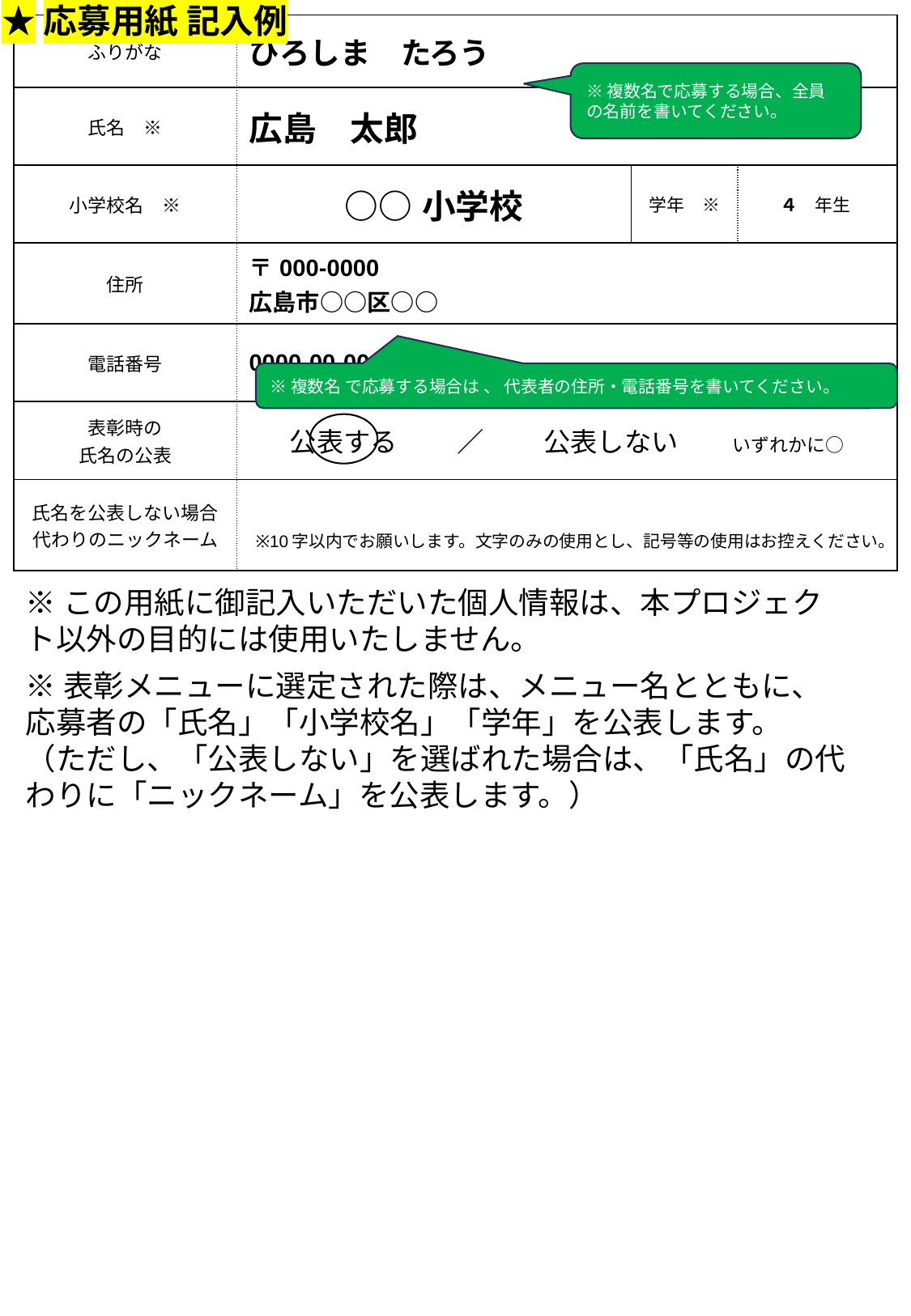

★応募用紙 記入例
| ふりがな | ひろしま　たろう |  |  |
| --- | --- | --- | --- |
| 氏名　※ | 広島　太郎 |  |  |
| 小学校名　※ | ○○小学校 | 学年　※ | ４　年生 |
| 住所 | 〒000-0000 広島市○○区○○ |  |  |
| 電話番号 | 0000-00-0000 |  |  |
| 表彰時の 氏名の公表 | 公表する　　 ／ 　　公表しない　　いずれかに○ |  |  |
| 氏名を公表しない場合 代わりのニックネーム | ※10字以内でお願いします。文字のみの使用とし、記号等の使用はお控えください。 |  |  |
※複数名で応募する場合、全員
の名前を書いてください。
※複数名 で応募する場合は 、 代表者の住所・電話番号を書いてください。

※この用紙に御記入いただいた個人情報は、本プロジェクト以外の目的には使用いたしません。
※表彰メニューに選定された際は、メニュー名とともに、
応募者の「氏名」「小学校名」「学年」を公表します。
（ただし、「公表しない」を選ばれた場合は、「氏名」の代わりに「ニックネーム」を公表します。）